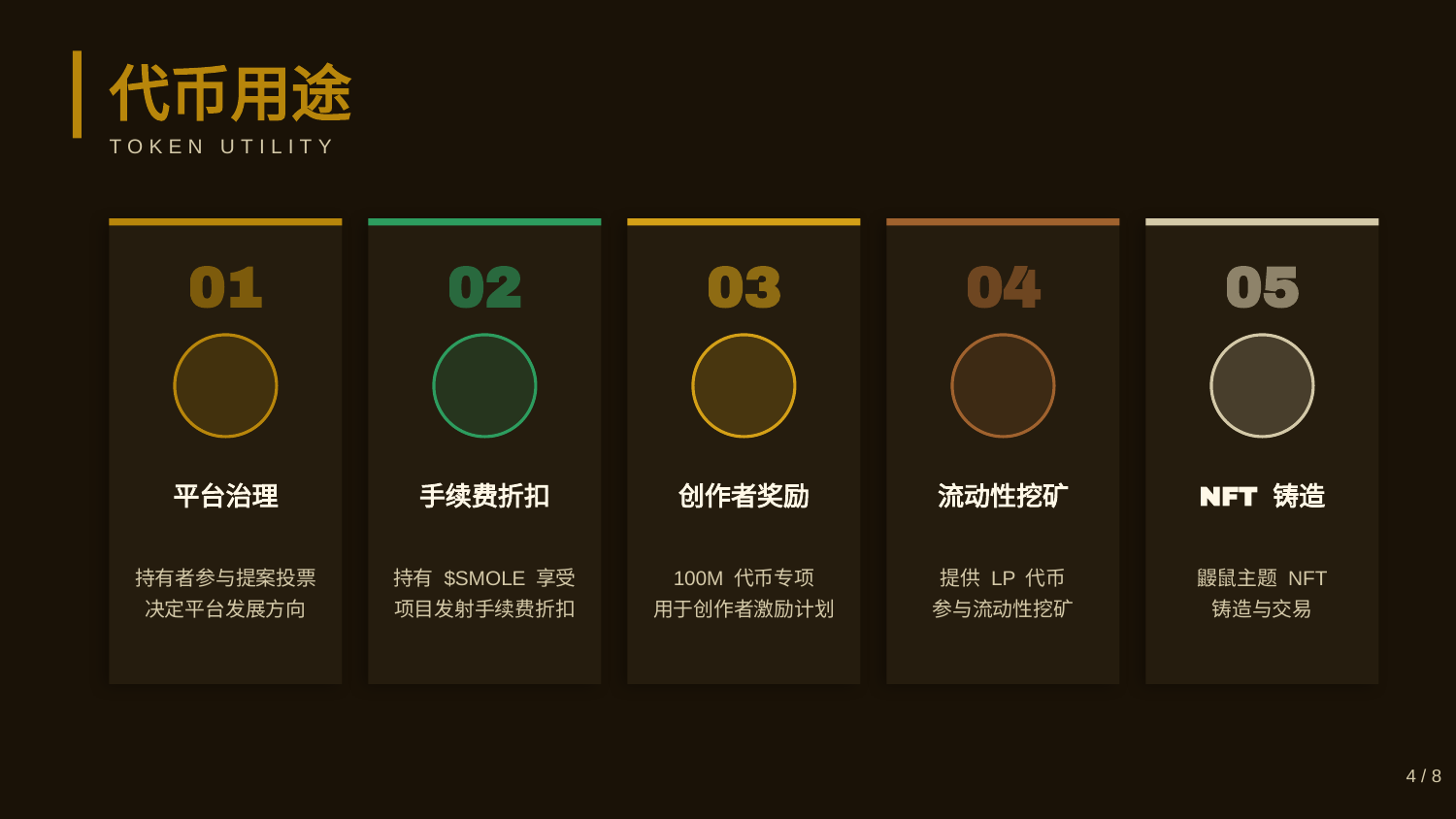

代币用途

TOKEN UTILITY

01
02
03
04
05

平台治理
手续费折扣
创作者奖励
流动性挖矿
NFT 铸造
持有者参与提案投票
决定平台发展方向
持有 $SMOLE 享受
项目发射手续费折扣
100M 代币专项
用于创作者激励计划
提供 LP 代币
参与流动性挖矿
鼹鼠主题 NFT
铸造与交易
4 / 8